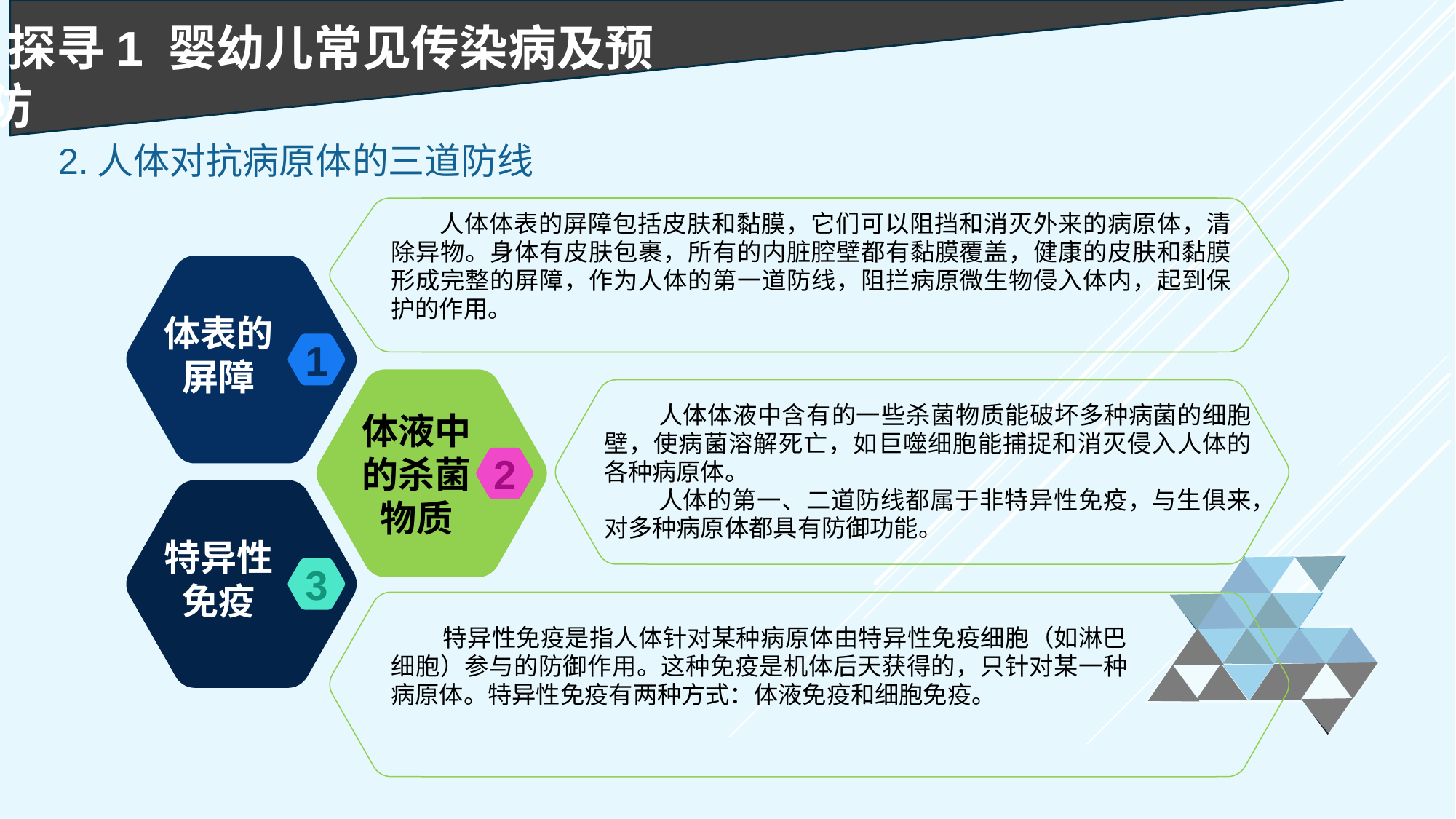

探寻1 婴幼儿常见传染病及预防

2.人体对抗病原体的三道防线

       人体体表的屏障包括皮肤和黏膜，它们可以阻挡和消灭外来的病原体，清除异物。身体有皮肤包裹，所有的内脏腔壁都有黏膜覆盖，健康的皮肤和黏膜形成完整的屏障，作为人体的第一道防线，阻拦病原微生物侵入体内，起到保护的作用。

体表的屏障

1

        人体体液中含有的一些杀菌物质能破坏多种病菌的细胞壁，使病菌溶解死亡，如巨噬细胞能捕捉和消灭侵入人体的各种病原体。
        人体的第一、二道防线都属于非特异性免疫，与生俱来，对多种病原体都具有防御功能。
体液中的杀菌物质

2

特异性免疫

3

        特异性免疫是指人体针对某种病原体由特异性免疫细胞（如淋巴细胞）参与的防御作用。这种免疫是机体后天获得的，只针对某一种病原体。特异性免疫有两种方式：体液免疫和细胞免疫。